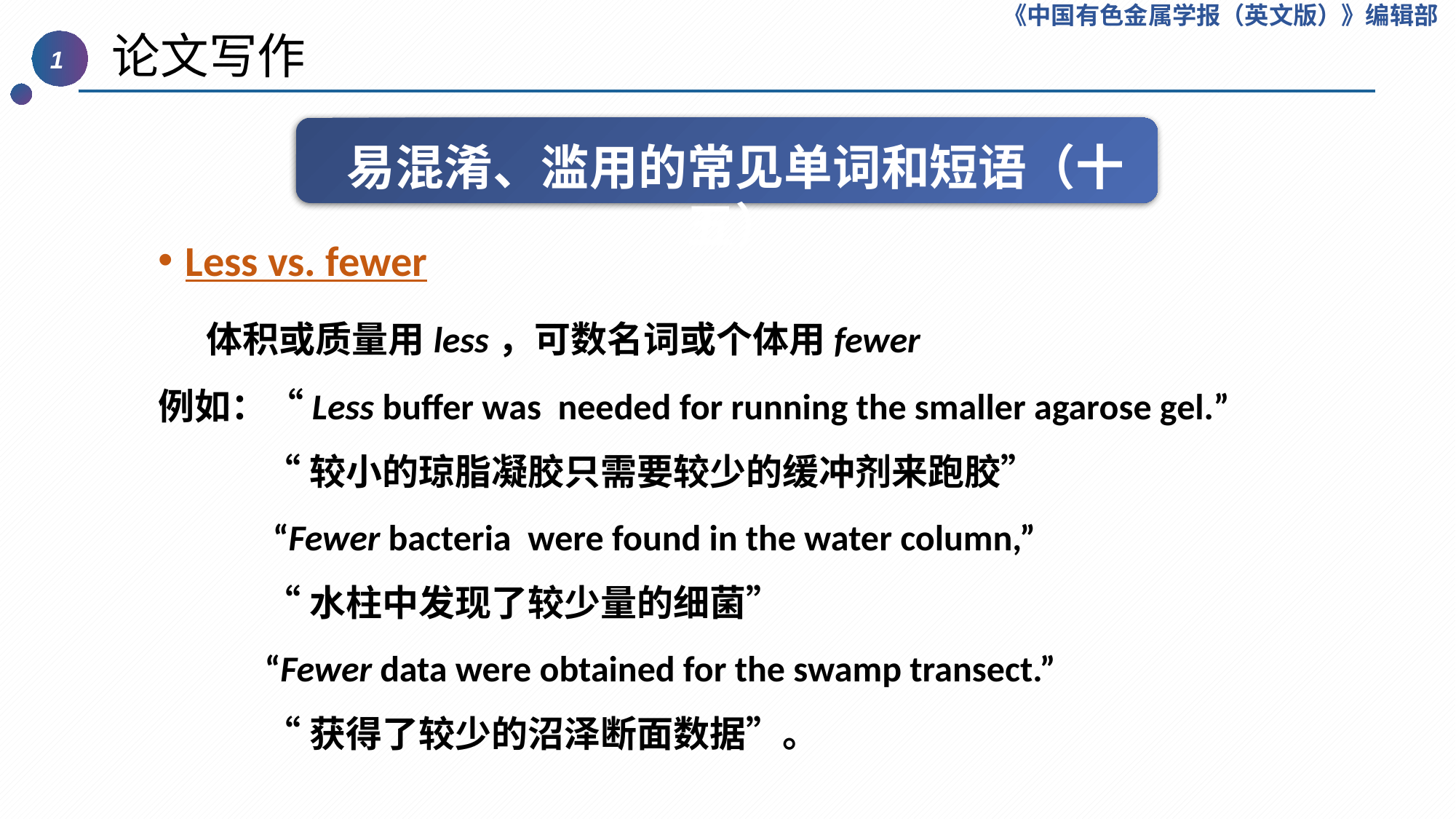

《中国有色金属学报（英文版）》编辑部

      论文写作

1

易混淆、滥用的常见单词和短语（十五）
Less vs. fewer
    体积或质量用less，可数名词或个体用fewer
例如：“Less buffer was  needed for running the smaller agarose gel.”
“较小的琼脂凝胶只需要较少的缓冲剂来跑胶”
 “Fewer bacteria  were found in the water column,”
“水柱中发现了较少量的细菌”
“Fewer data were obtained for the swamp transect.”
“获得了较少的沼泽断面数据”。